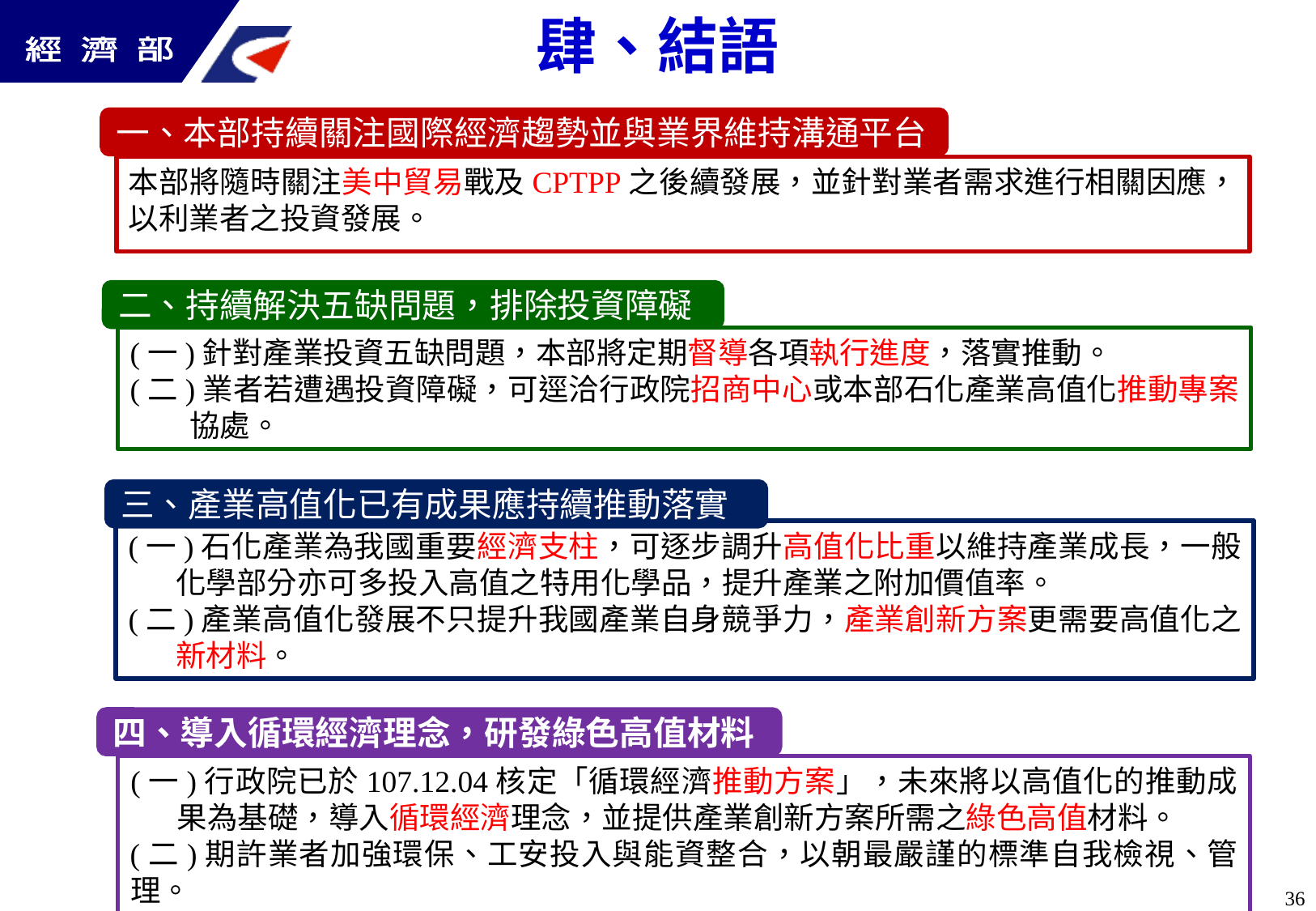

肆、結語
一、本部持續關注國際經濟趨勢並與業界維持溝通平台
本部將隨時關注美中貿易戰及CPTPP之後續發展，並針對業者需求進行相關因應，以利業者之投資發展。

二、持續解決五缺問題，排除投資障礙
(一)針對產業投資五缺問題，本部將定期督導各項執行進度，落實推動。
(二)業者若遭遇投資障礙，可逕洽行政院招商中心或本部石化產業高值化推動專案協處。
三、產業高值化已有成果應持續推動落實
(一)石化產業為我國重要經濟支柱，可逐步調升高值化比重以維持產業成長，一般化學部分亦可多投入高值之特用化學品，提升產業之附加價值率。
(二)產業高值化發展不只提升我國產業自身競爭力，產業創新方案更需要高值化之新材料。
四、導入循環經濟理念，研發綠色高值材料
(一)行政院已於107.12.04核定「循環經濟推動方案」，未來將以高值化的推動成果為基礎，導入循環經濟理念，並提供產業創新方案所需之綠色高值材料。
(二)期許業者加強環保、工安投入與能資整合，以朝最嚴謹的標準自我檢視、管理。